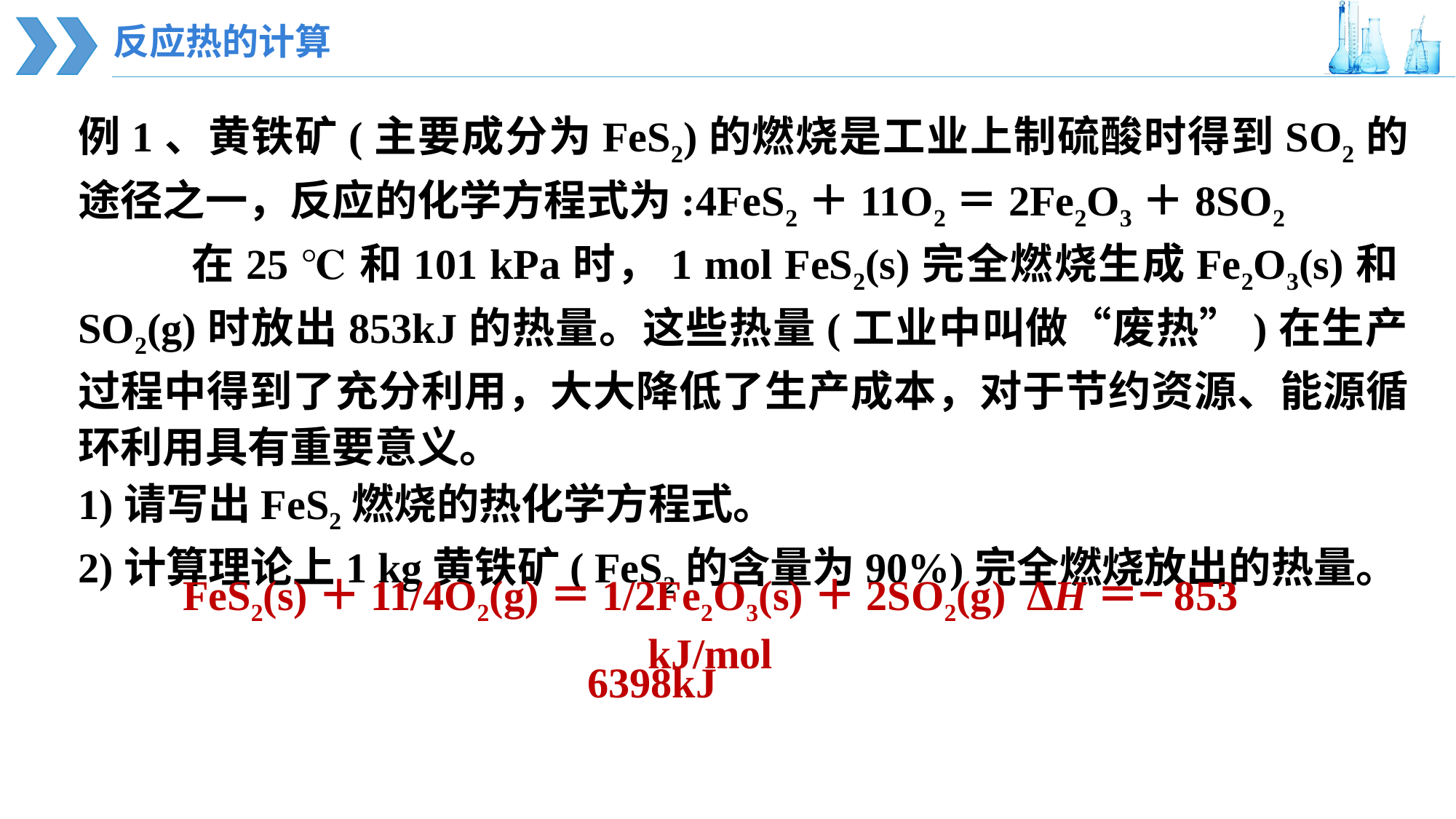

反应热的计算
例1、黄铁矿(主要成分为FeS2)的燃烧是工业上制硫酸时得到SO2的途径之一，反应的化学方程式为:4FeS2＋11O2＝2Fe2O3＋8SO2
         在25 ℃和101 kPa时，1 mol FeS2(s)完全燃烧生成Fe2O3(s)和SO2(g)时放出853kJ的热量。这些热量(工业中叫做“废热”)在生产过程中得到了充分利用，大大降低了生产成本，对于节约资源、能源循环利用具有重要意义。
1)请写出FeS2燃烧的热化学方程式。
2)计算理论上1 kg黄铁矿( FeS2的含量为90%)完全燃烧放出的热量。
FeS2(s)＋11/4O2(g)＝1/2Fe2O3(s)＋2SO2(g)  ΔH＝−853 kJ/mol
6398kJ